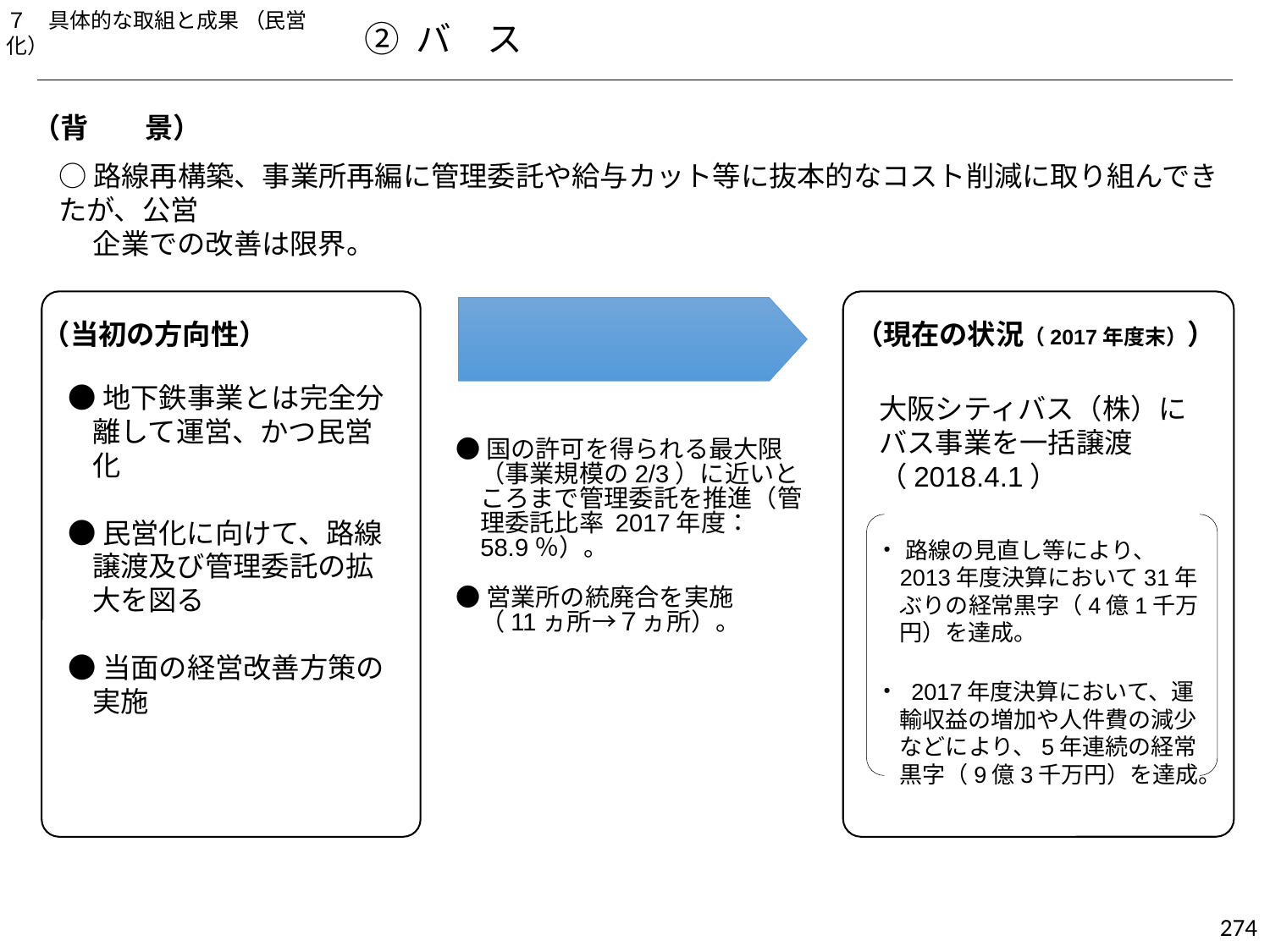

７　具体的な取組と成果 （民営化）
② バ　ス
（背　　景）
○路線再構築、事業所再編に管理委託や給与カット等に抜本的なコスト削減に取り組んできたが、公営
　 企業での改善は限界。

（現在の状況（2017年度末））
（当初の方向性）
●地下鉄事業とは完全分離して運営、かつ民営化

●民営化に向けて、路線譲渡及び管理委託の拡大を図る

●当面の経営改善方策の実施
大阪シティバス（株）にバス事業を一括譲渡（2018.4.1）
●国の許可を得られる最大限（事業規模の2/3）に近いところまで管理委託を推進（管理委託比率 2017年度：58.9％）。

●営業所の統廃合を実施（11ヵ所→７ヵ所）。

・ 路線の見直し等により、 2013年度決算において31年ぶりの経常黒字（4億1千万円）を達成。

・ 2017年度決算において、運輸収益の増加や人件費の減少などにより、5年連続の経常黒字（9億3千万円）を達成。
274